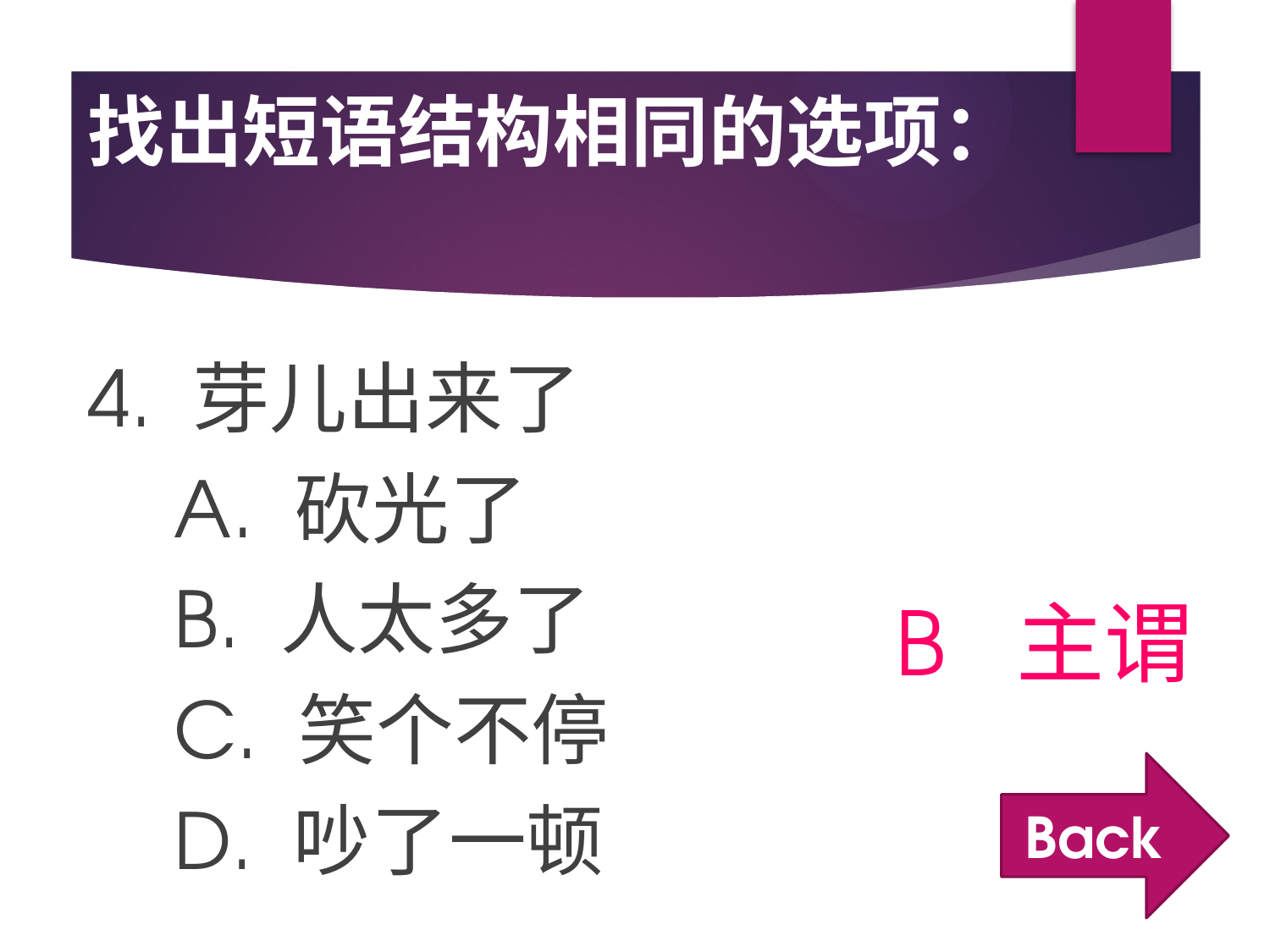

# 找出短语结构相同的选项：
4. 芽儿出来了
    A. 砍光了
    B. 人太多了
    C. 笑个不停
    D. 吵了一顿
B  主谓
Back